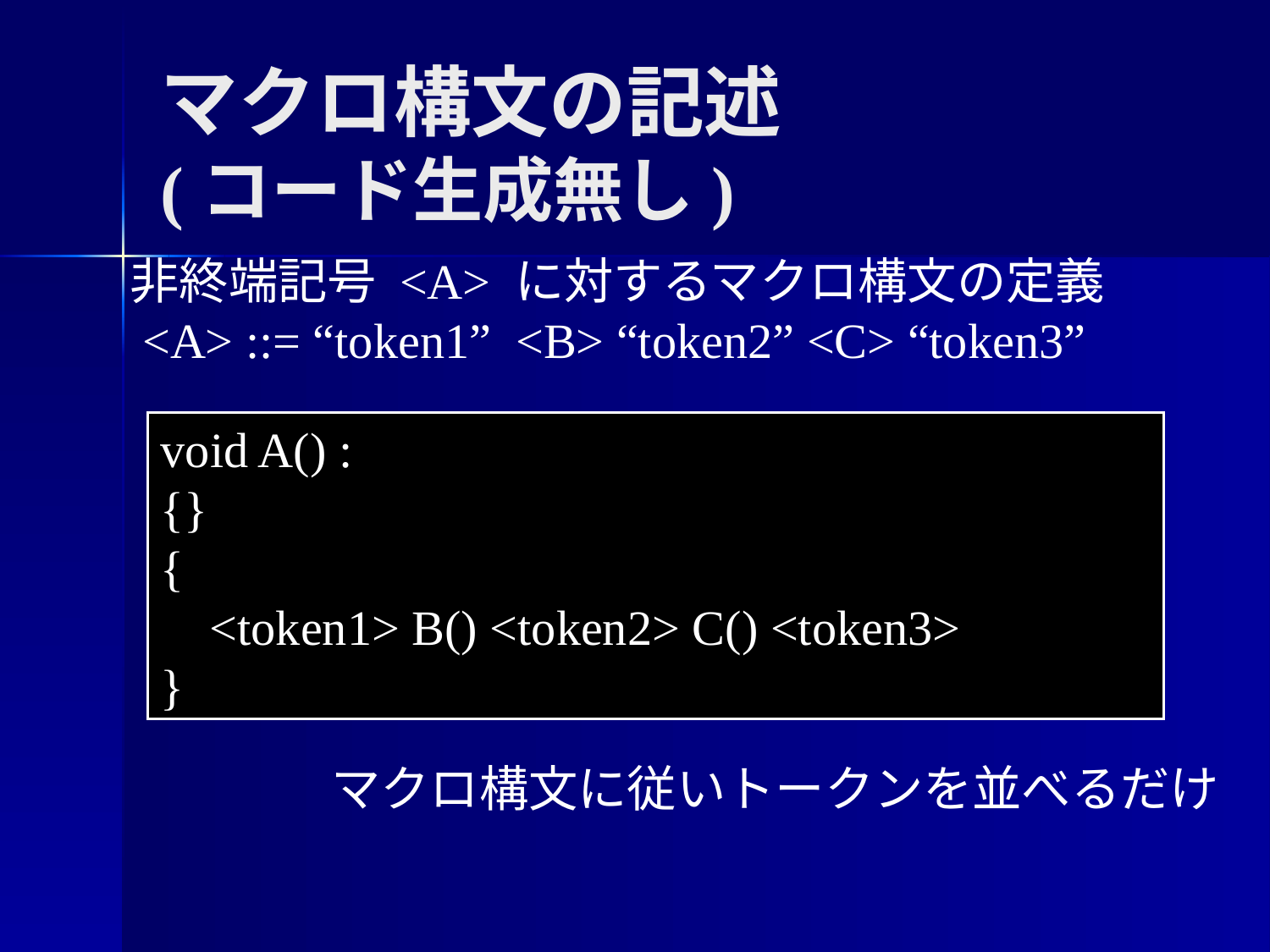

マクロ構文の記述
(コード生成無し)
非終端記号 <A> に対するマクロ構文の定義
 <A> ::= “token1”  <B> “token2” <C> “token3”
void A() :
{}
{
    <token1> B() <token2> C() <token3>
}
マクロ構文に従いトークンを並べるだけ